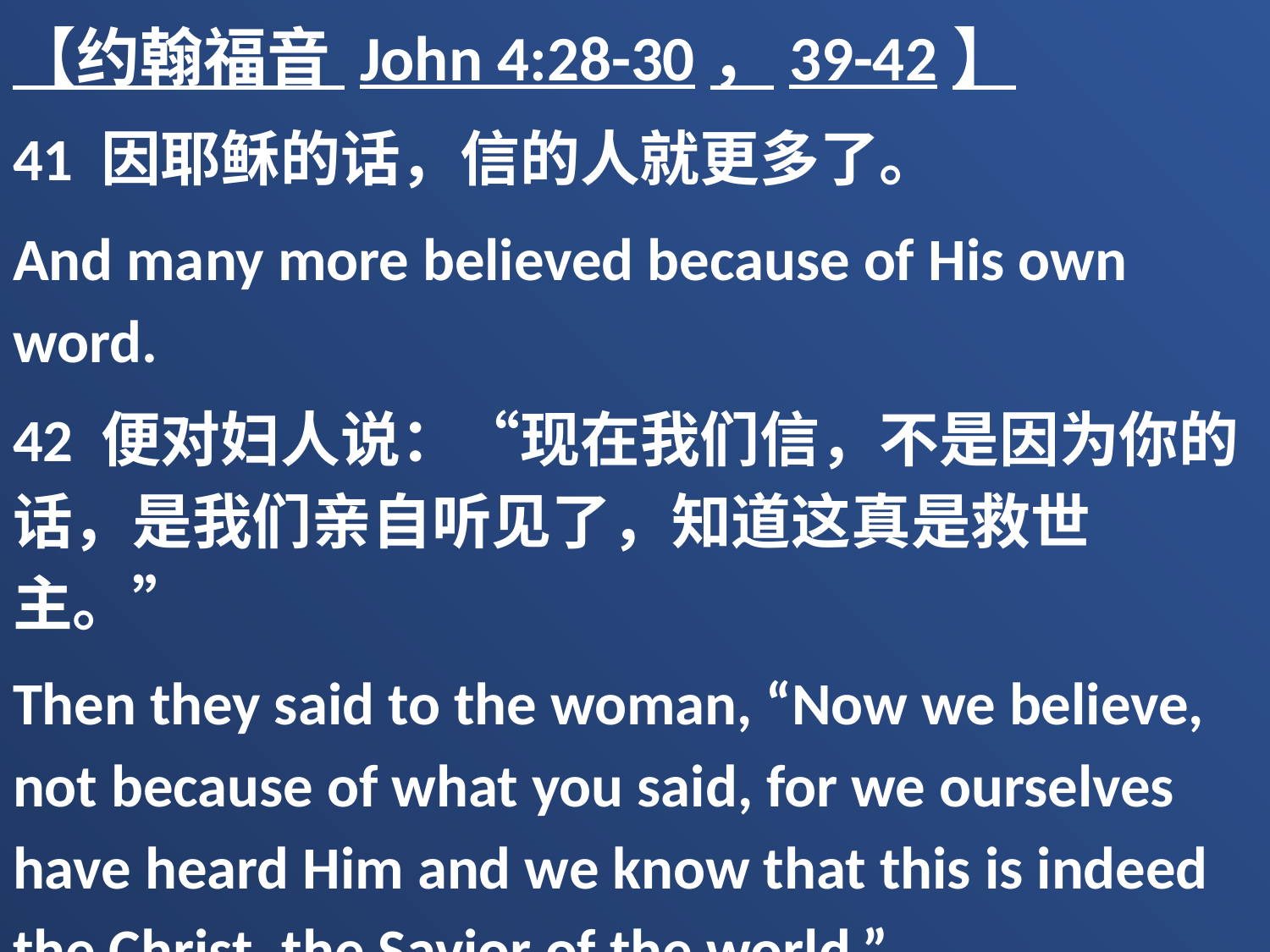

【约翰福音 John 4:28-30，39-42】
41 因耶稣的话，信的人就更多了。
And many more believed because of His own word.
42 便对妇人说：“现在我们信，不是因为你的话，是我们亲自听见了，知道这真是救世主。”
Then they said to the woman, “Now we believe, not because of what you said, for we ourselves have heard Him and we know that this is indeed the Christ, the Savior of the world.”